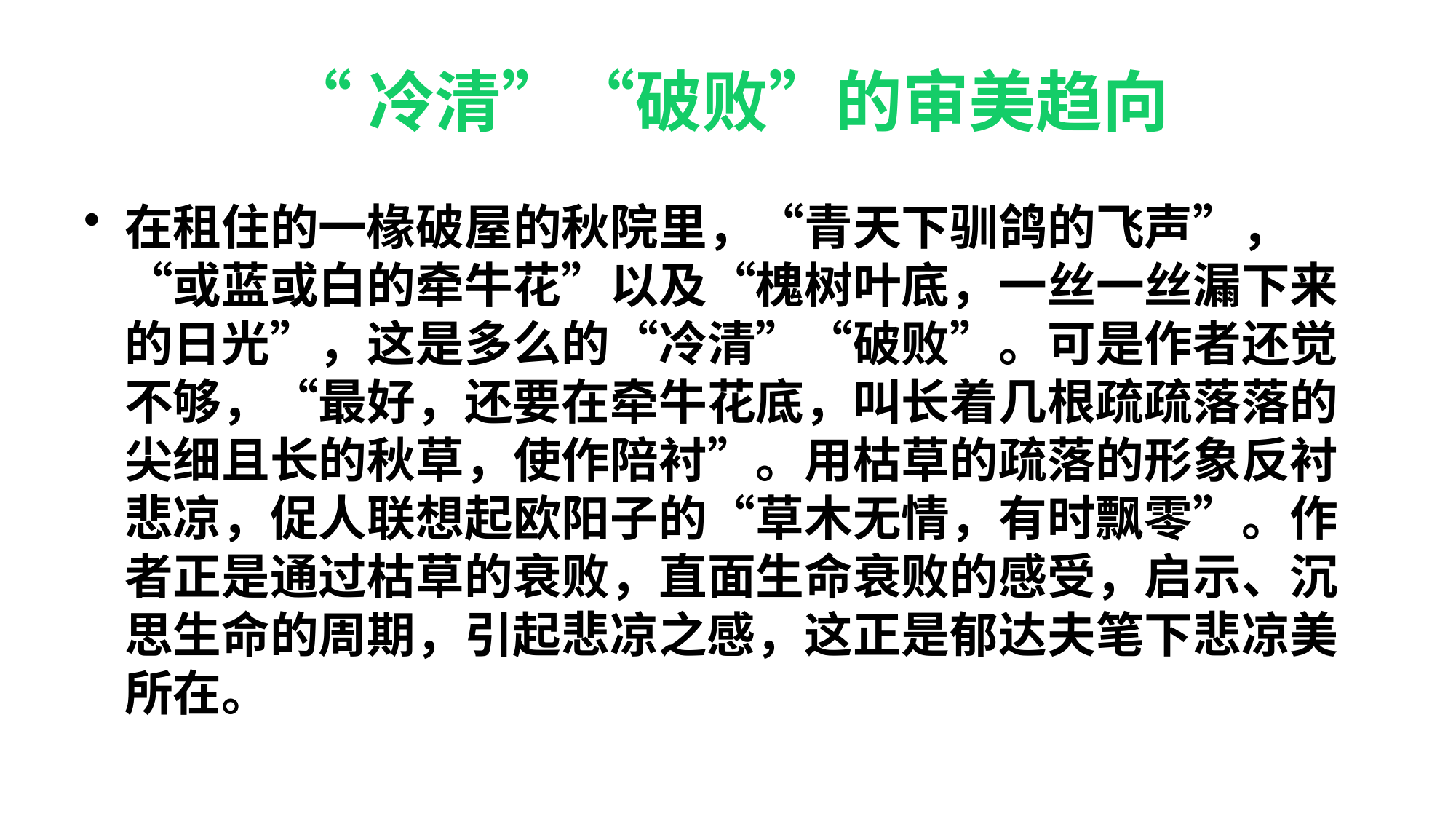

# “冷清”“破败”的审美趋向
在租住的一椽破屋的秋院里，“青天下驯鸽的飞声”，“或蓝或白的牵牛花”以及“槐树叶底，一丝一丝漏下来的日光”，这是多么的“冷清”“破败”。可是作者还觉不够，“最好，还要在牵牛花底，叫长着几根疏疏落落的尖细且长的秋草，使作陪衬”。用枯草的疏落的形象反衬悲凉，促人联想起欧阳子的“草木无情，有时飘零”。作者正是通过枯草的衰败，直面生命衰败的感受，启示、沉思生命的周期，引起悲凉之感，这正是郁达夫笔下悲凉美所在。